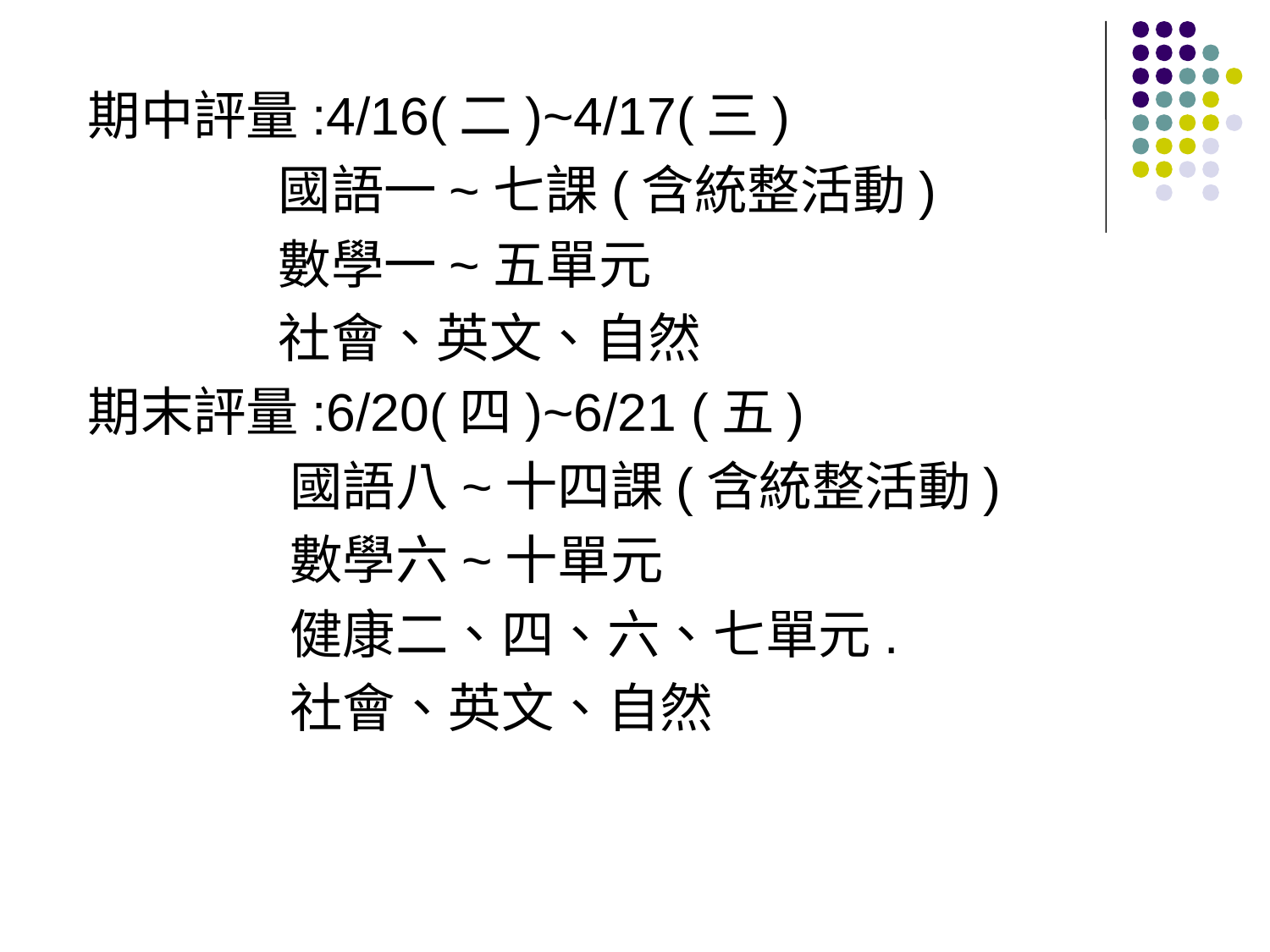

期中評量:4/16(二)~4/17(三)
               國語一~七課(含統整活動)
               數學一~五單元
               社會、英文、自然
期末評量:6/20(四)~6/21 (五)
                國語八~十四課(含統整活動)
                數學六~十單元
                健康二、四、六、七單元.
                社會、英文、自然